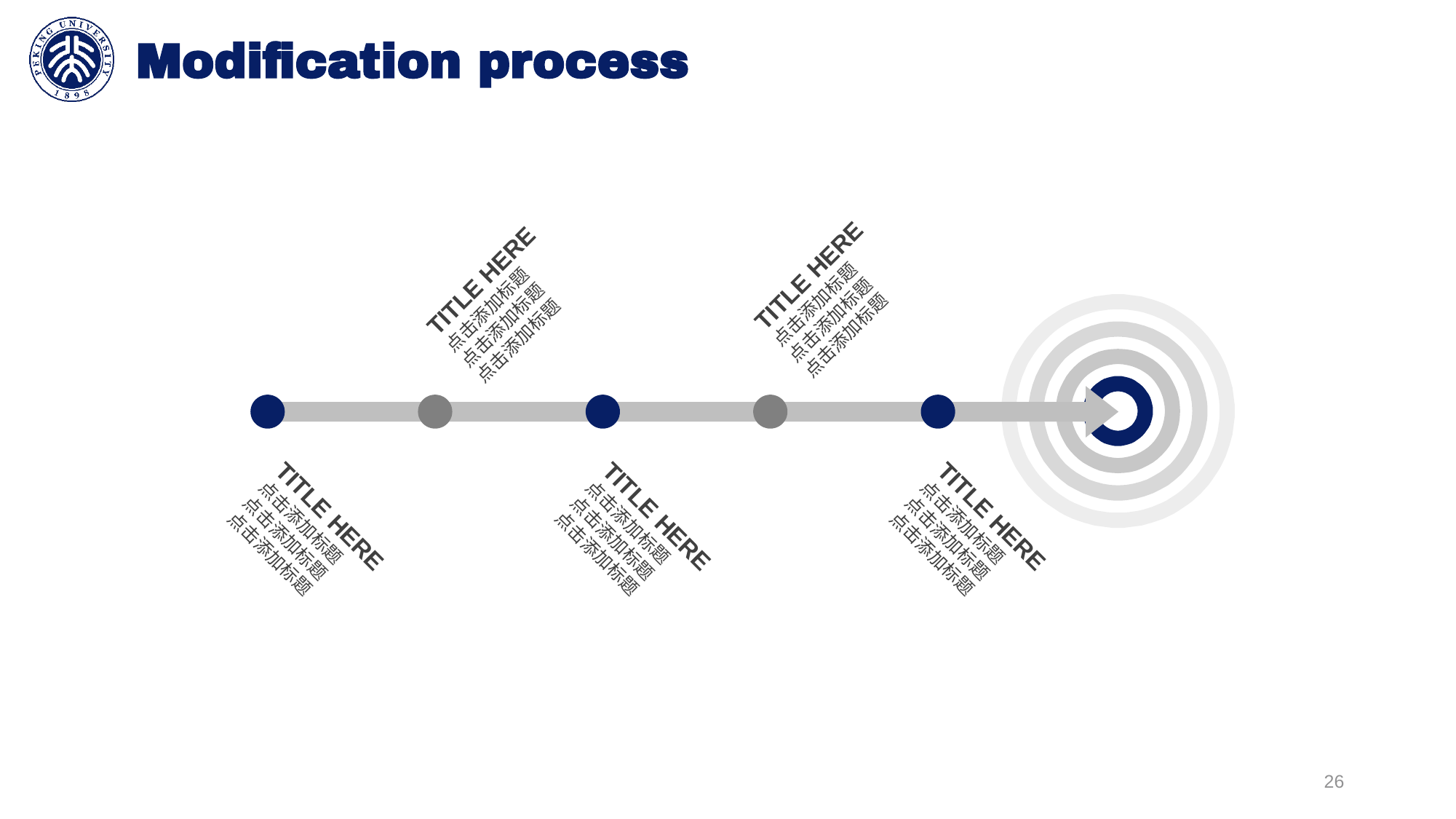

# Modification process
TITLE HERE
点击添加标题
点击添加标题
点击添加标题
TITLE HERE
点击添加标题
点击添加标题
点击添加标题

TITLE HERE
点击添加标题
点击添加标题
点击添加标题
TITLE HERE
点击添加标题
点击添加标题
点击添加标题
TITLE HERE
点击添加标题
点击添加标题
点击添加标题
26